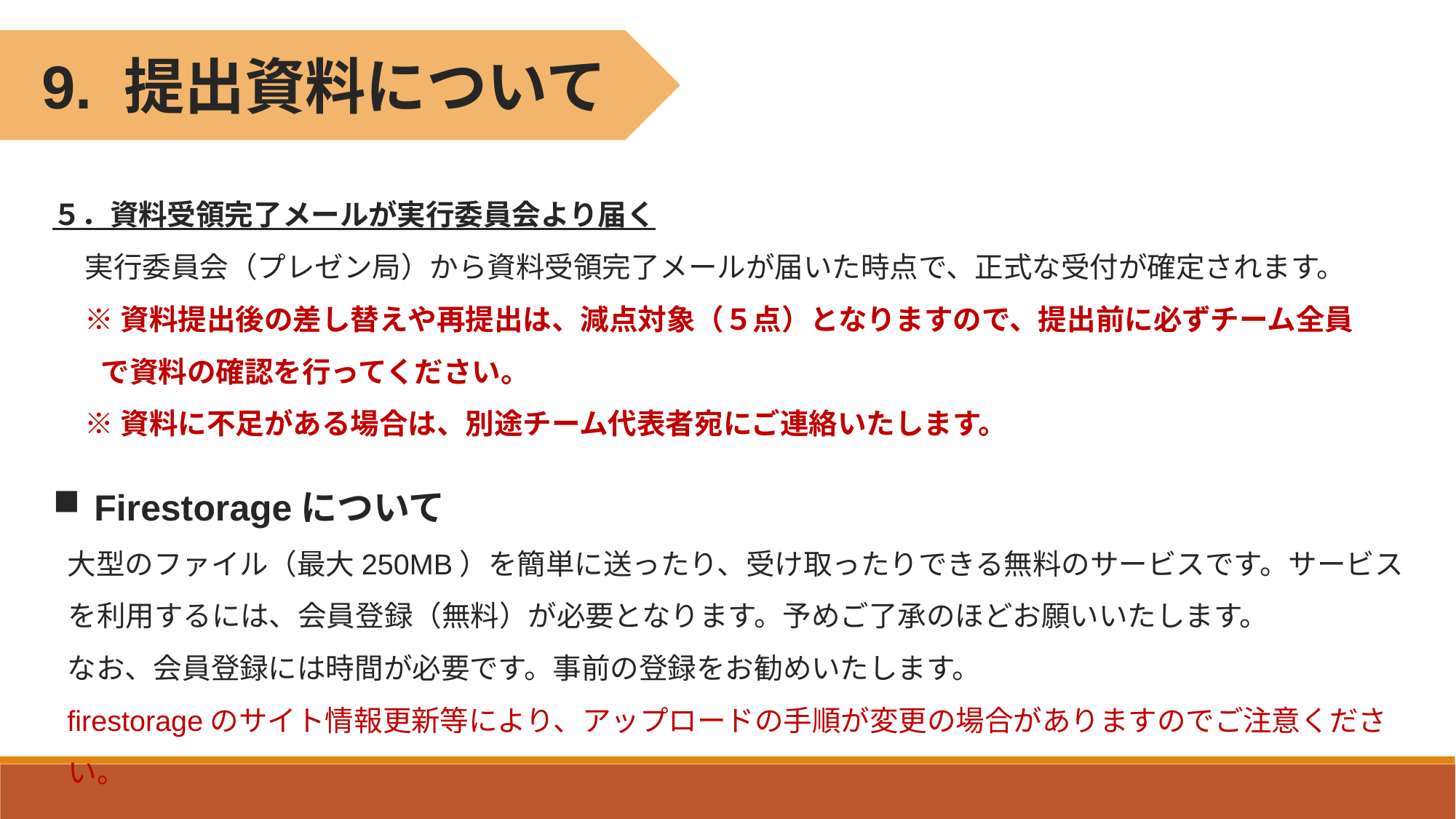

9. 提出資料について
５．資料受領完了メールが実行委員会より届く
実行委員会（プレゼン局）から資料受領完了メールが届いた時点で、正式な受付が確定されます。
※資料提出後の差し替えや再提出は、減点対象（５点）となりますので、提出前に必ずチーム全員
で資料の確認を行ってください。
※資料に不足がある場合は、別途チーム代表者宛にご連絡いたします。

Firestorageについて
大型のファイル（最大250MB）を簡単に送ったり、受け取ったりできる無料のサービスです。サービスを利用するには、会員登録（無料）が必要となります。予めご了承のほどお願いいたします。
なお、会員登録には時間が必要です。事前の登録をお勧めいたします。
firestorageのサイト情報更新等により、アップロードの手順が変更の場合がありますのでご注意ください。